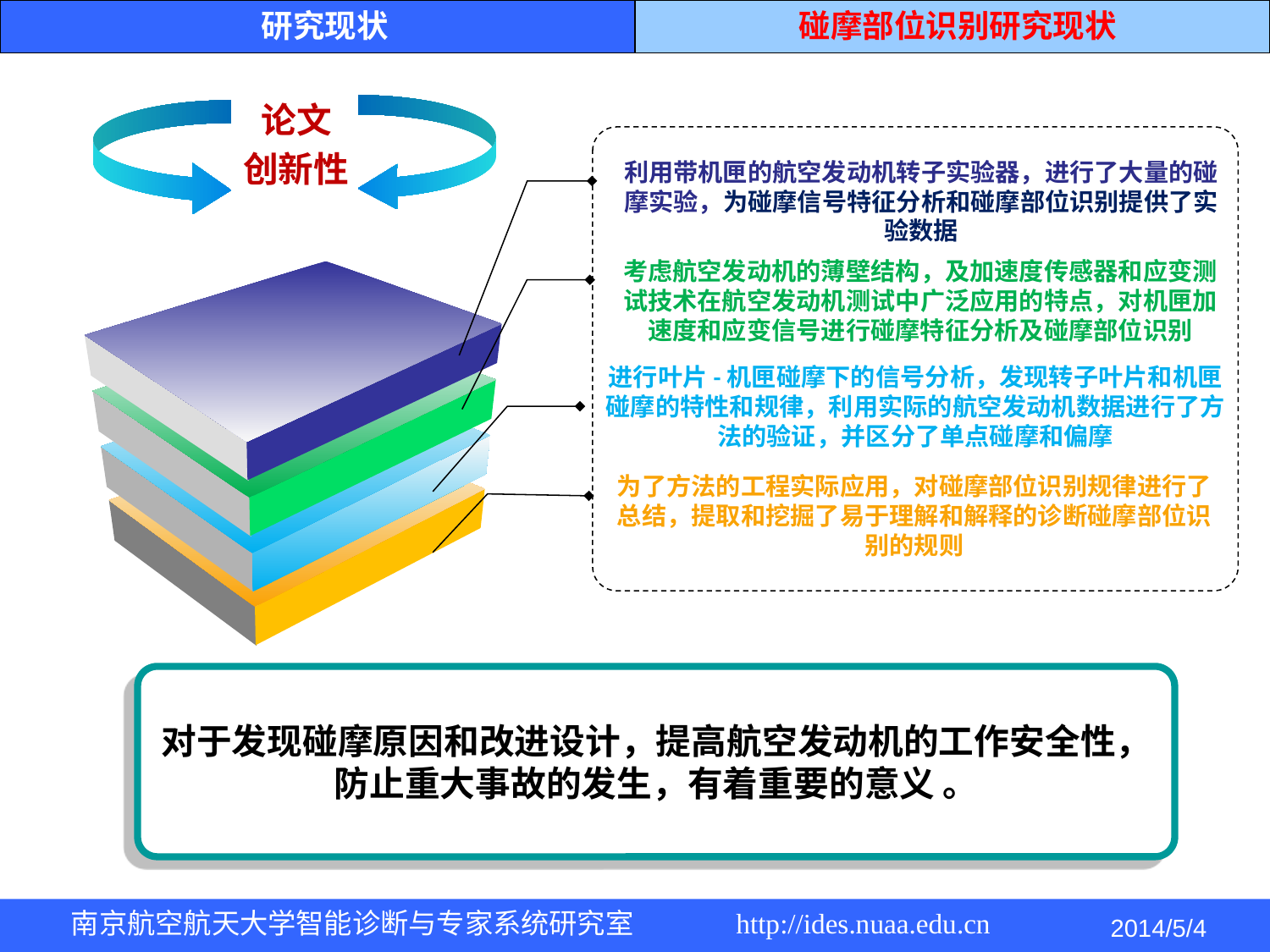

研究现状
碰摩部位识别研究现状

论文
创新性

利用带机匣的航空发动机转子实验器，进行了大量的碰摩实验，为碰摩信号特征分析和碰摩部位识别提供了实验数据

考虑航空发动机的薄壁结构，及加速度传感器和应变测试技术在航空发动机测试中广泛应用的特点，对机匣加速度和应变信号进行碰摩特征分析及碰摩部位识别
进行叶片-机匣碰摩下的信号分析，发现转子叶片和机匣碰摩的特性和规律，利用实际的航空发动机数据进行了方法的验证，并区分了单点碰摩和偏摩

为了方法的工程实际应用，对碰摩部位识别规律进行了总结，提取和挖掘了易于理解和解释的诊断碰摩部位识别的规则
对于发现碰摩原因和改进设计，提高航空发动机的工作安全性，
防止重大事故的发生，有着重要的意义 。
2014/5/4
南京航空航天大学智能诊断与专家系统研究室               http://ides.nuaa.edu.cn